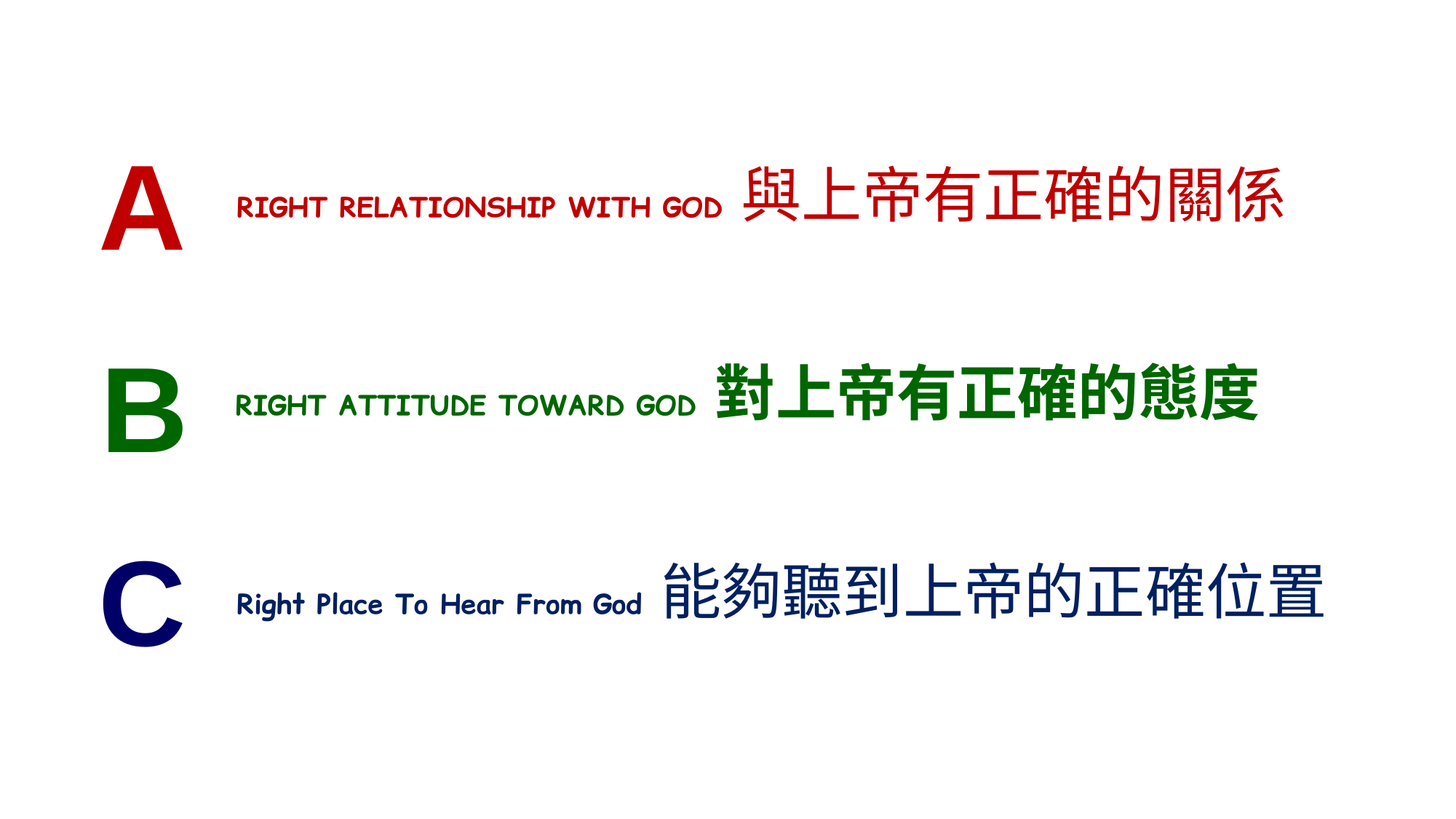

A
RIGHT RELATIONSHIP WITH GOD 與上帝有正確的關係
B
RIGHT ATTITUDE TOWARD GOD 對上帝有正確的態度
C
Right Place To Hear From God 能夠聽到上帝的正確位置